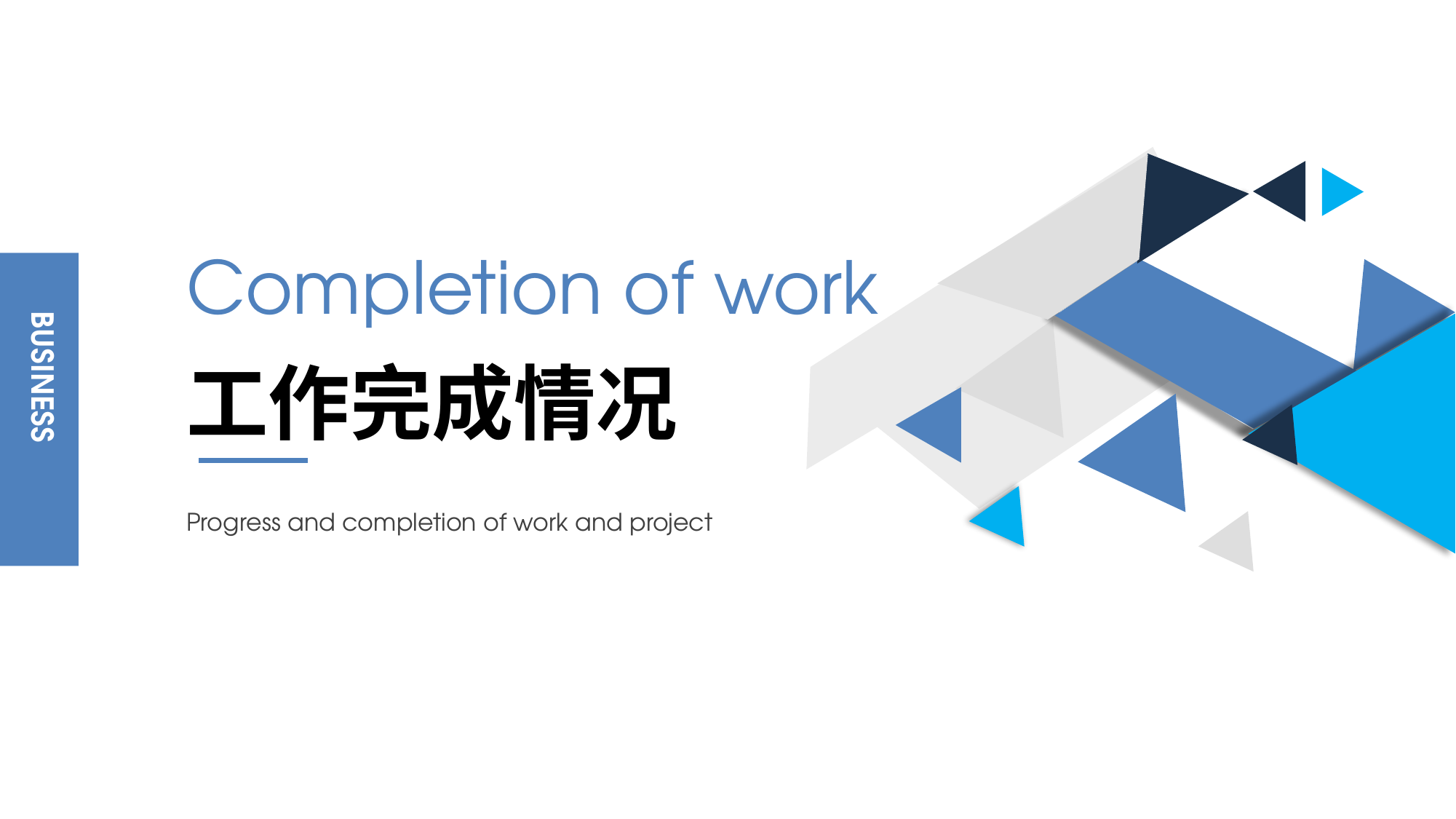

Completion of work

BUSINESS

工作完成情况

Progress and completion of work and project